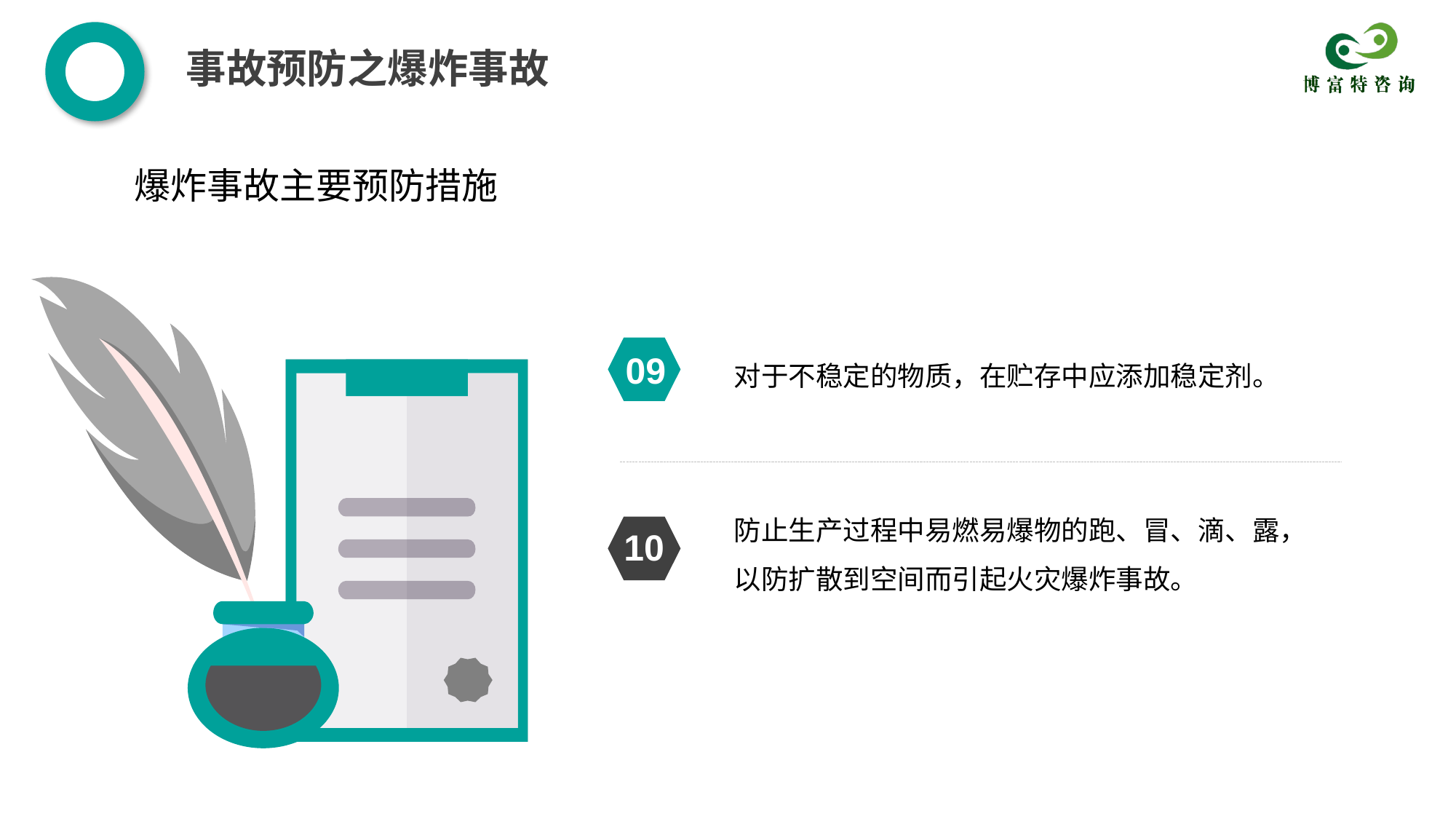

事故预防之爆炸事故
爆炸事故主要预防措施

对于不稳定的物质，在贮存中应添加稳定剂。

09
防止生产过程中易燃易爆物的跑、冒、滴、露，以防扩散到空间而引起火灾爆炸事故。

10